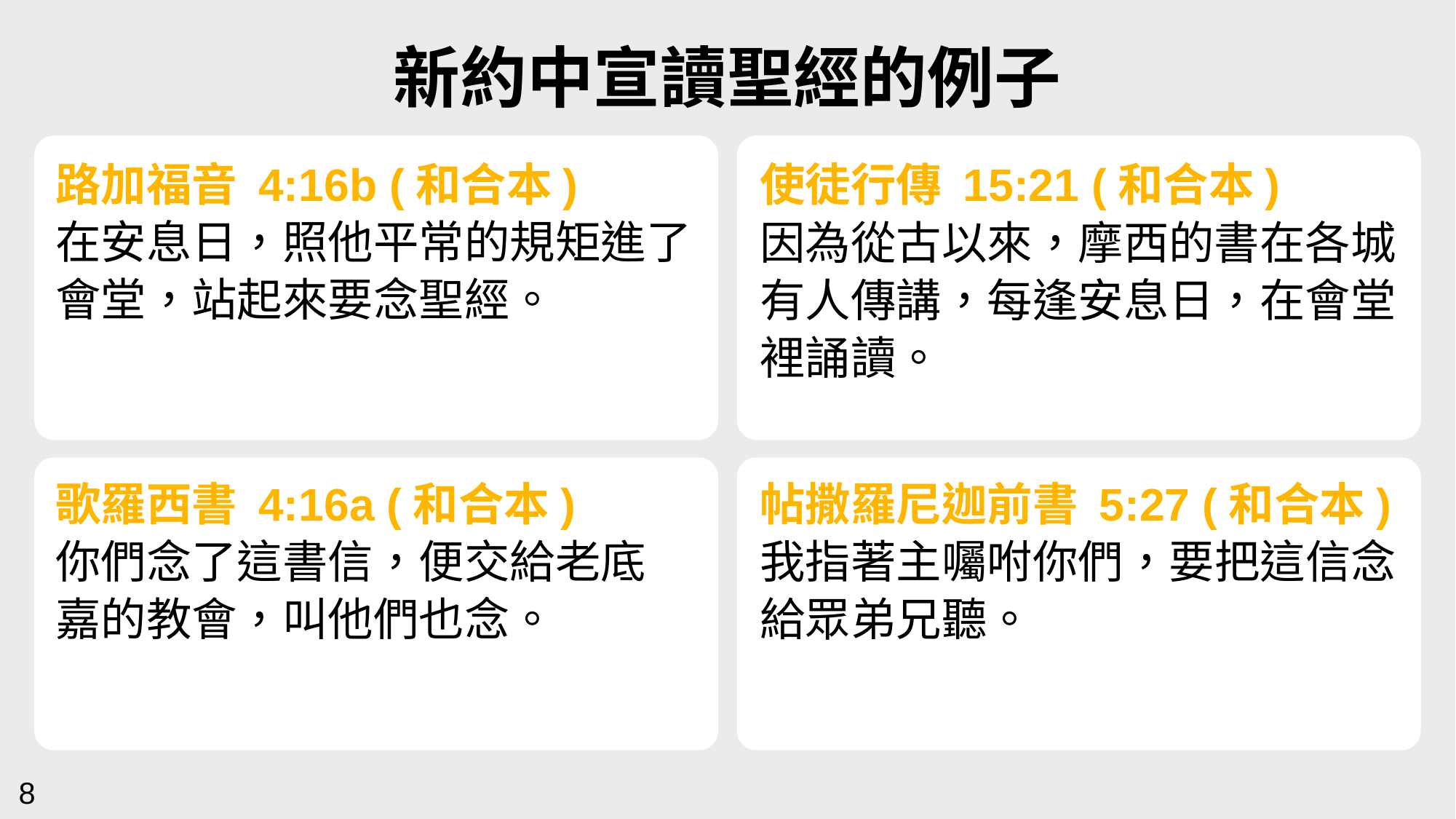

新約中宣讀聖經的例子

路加福音 4:16b (和合本)
在安息日，照他平常的規矩進了會堂，站起來要念聖經。
使徒行傳 15:21 (和合本)
因為從古以來，摩西的書在各城有人傳講，每逢安息日，在會堂裡誦讀。

歌羅西書 4:16a (和合本)
你們念了這書信，便交給老底嘉的教會，叫他們也念。
帖撒羅尼迦前書 5:27 (和合本)
我指著主囑咐你們，要把這信念給眾弟兄聽。